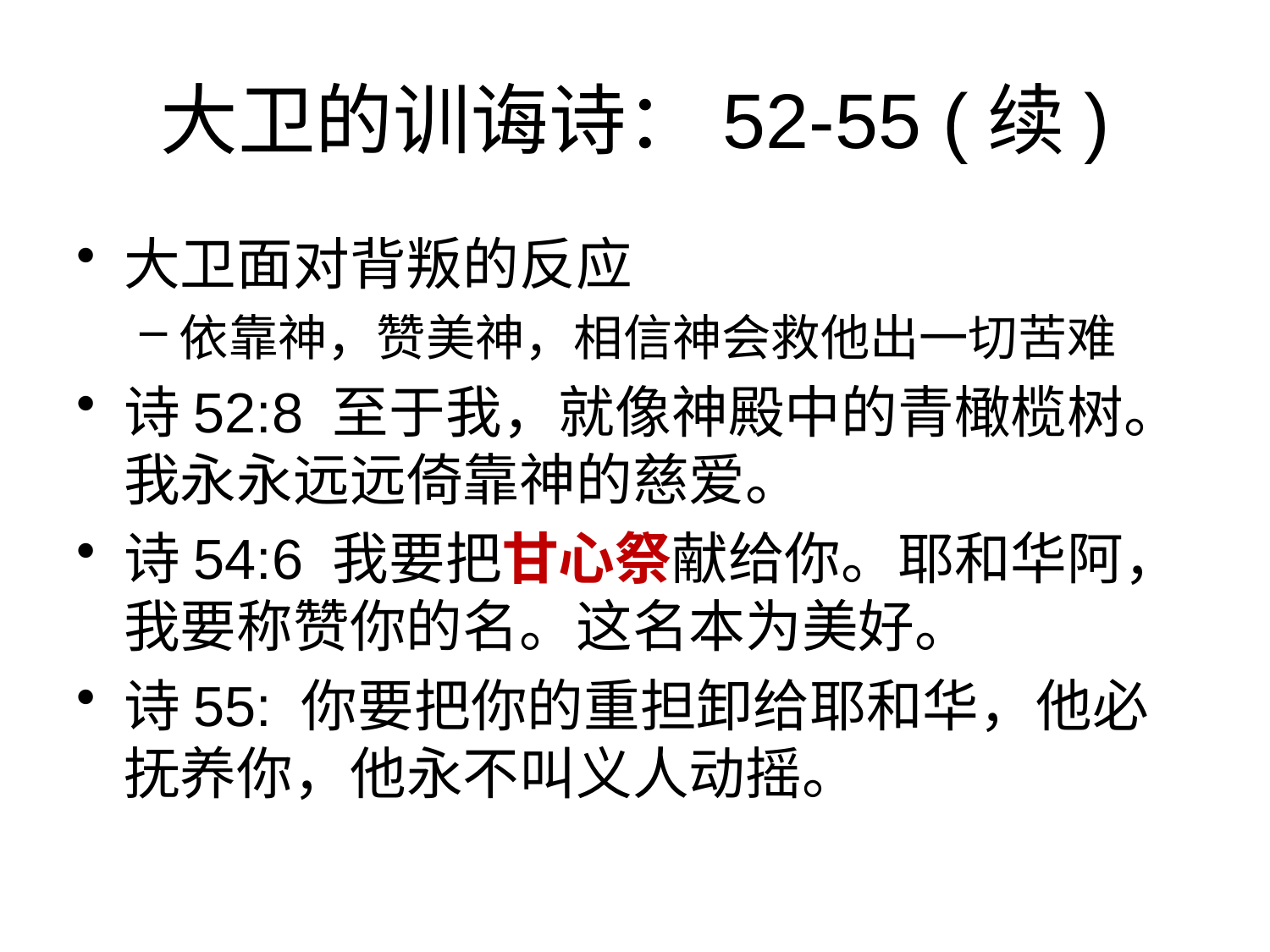

# 大卫的训诲诗：52-55 (续)
大卫面对背叛的反应
依靠神，赞美神，相信神会救他出一切苦难
诗52:8 至于我，就像神殿中的青橄榄树。我永永远远倚靠神的慈爱。
诗54:6 我要把甘心祭献给你。耶和华阿，我要称赞你的名。这名本为美好。
诗55: 你要把你的重担卸给耶和华，他必抚养你，他永不叫义人动摇。